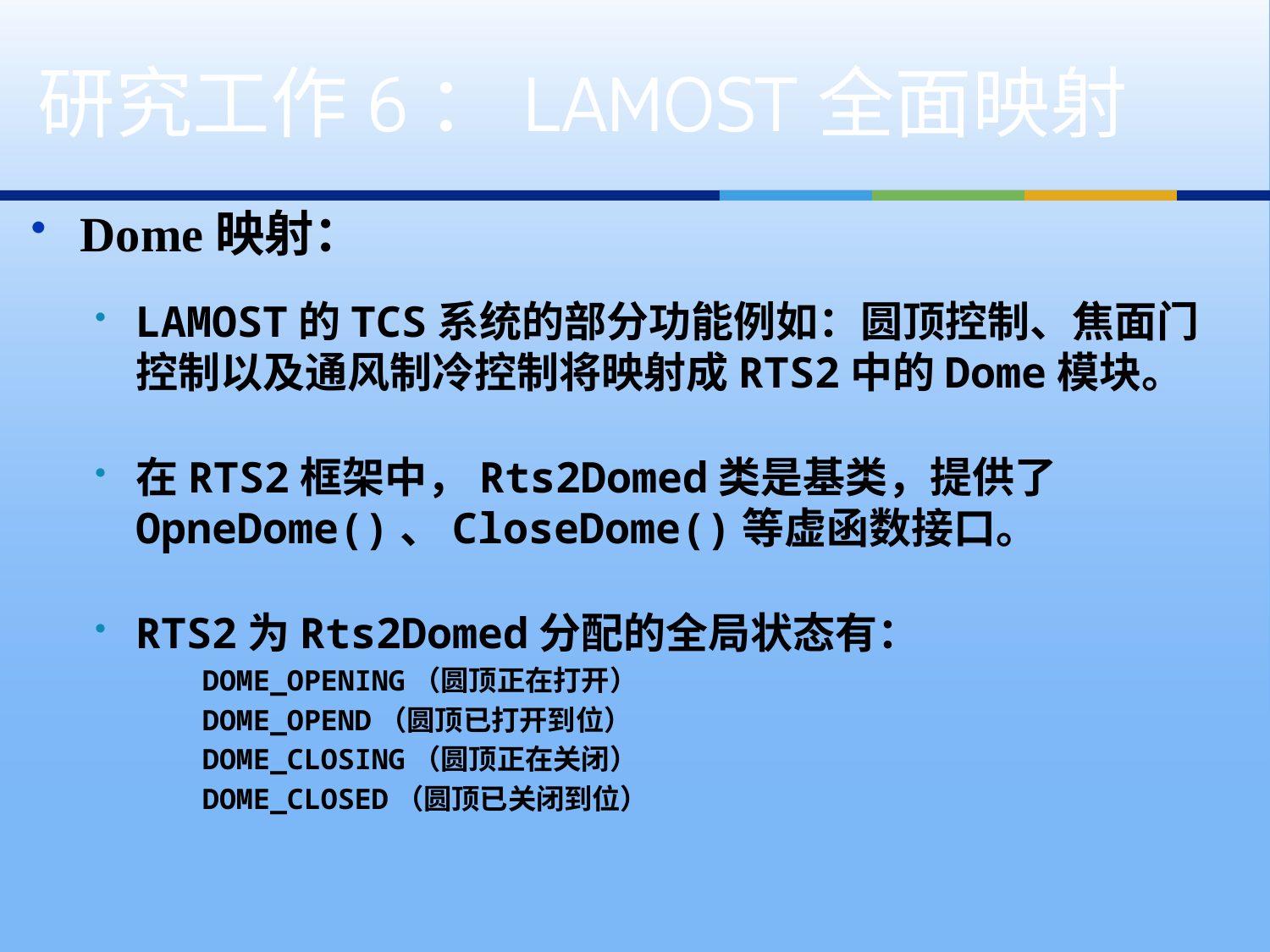

# 研究工作6：LAMOST全面映射
Dome映射：

LAMOST的TCS系统的部分功能例如：圆顶控制、焦面门控制以及通风制冷控制将映射成RTS2中的Dome模块。

在RTS2框架中，Rts2Domed类是基类，提供了OpneDome()、CloseDome()等虚函数接口。

RTS2为Rts2Domed分配的全局状态有：
DOME_OPENING（圆顶正在打开）
DOME_OPEND（圆顶已打开到位）
DOME_CLOSING（圆顶正在关闭）
DOME_CLOSED（圆顶已关闭到位）